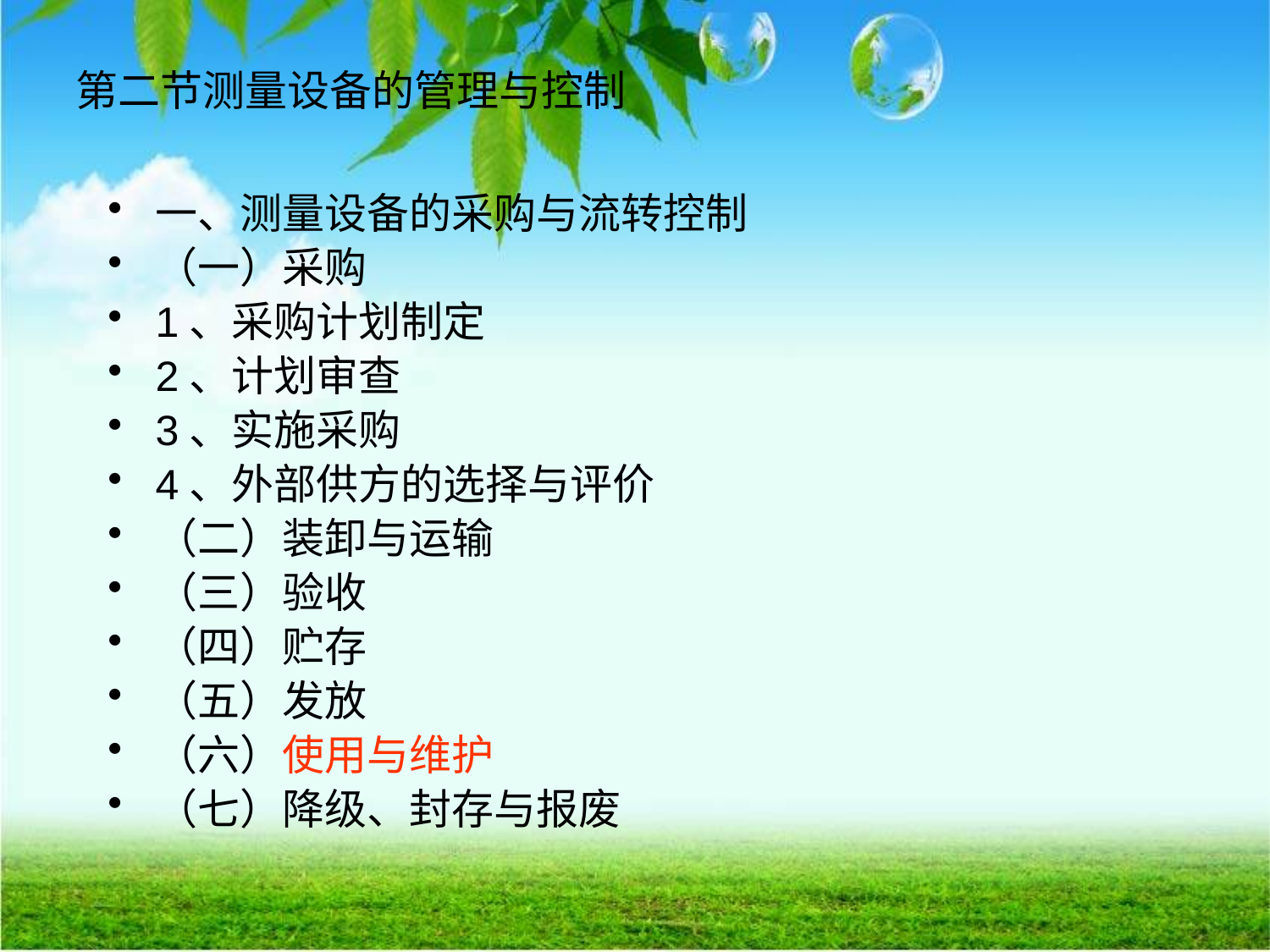

# 第二节测量设备的管理与控制
一、测量设备的采购与流转控制
（一）采购
1、采购计划制定
2、计划审查
3、实施采购
4、外部供方的选择与评价
（二）装卸与运输
（三）验收
（四）贮存
（五）发放
（六）使用与维护
（七）降级、封存与报废